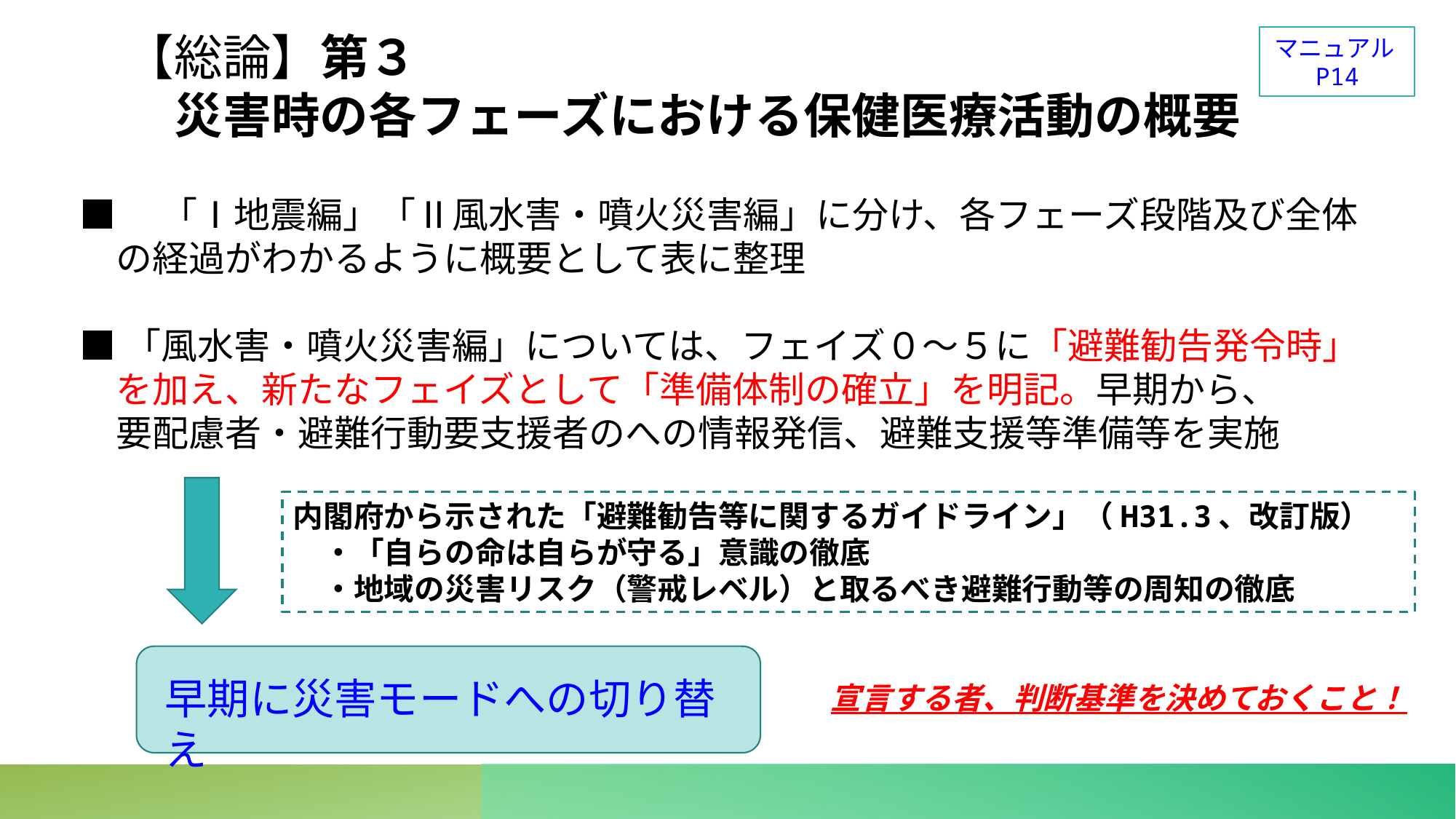

【総論】第３
　災害時の各フェーズにおける保健医療活動の概要
マニュアルP14
■　「Ⅰ地震編」「Ⅱ風水害・噴火災害編」に分け、各フェーズ段階及び全体
　の経過がわかるように概要として表に整理

■「風水害・噴火災害編」については、フェイズ０～５に「避難勧告発令時」
　を加え、新たなフェイズとして「準備体制の確立」を明記。早期から、
　要配慮者・避難行動要支援者のへの情報発信、避難支援等準備等を実施

内閣府から示された「避難勧告等に関するガイドライン」（H31.3、改訂版）
　・「自らの命は自らが守る」意識の徹底
　・地域の災害リスク（警戒レベル）と取るべき避難行動等の周知の徹底

早期に災害モードへの切り替え
宣言する者、判断基準を決めておくこと！